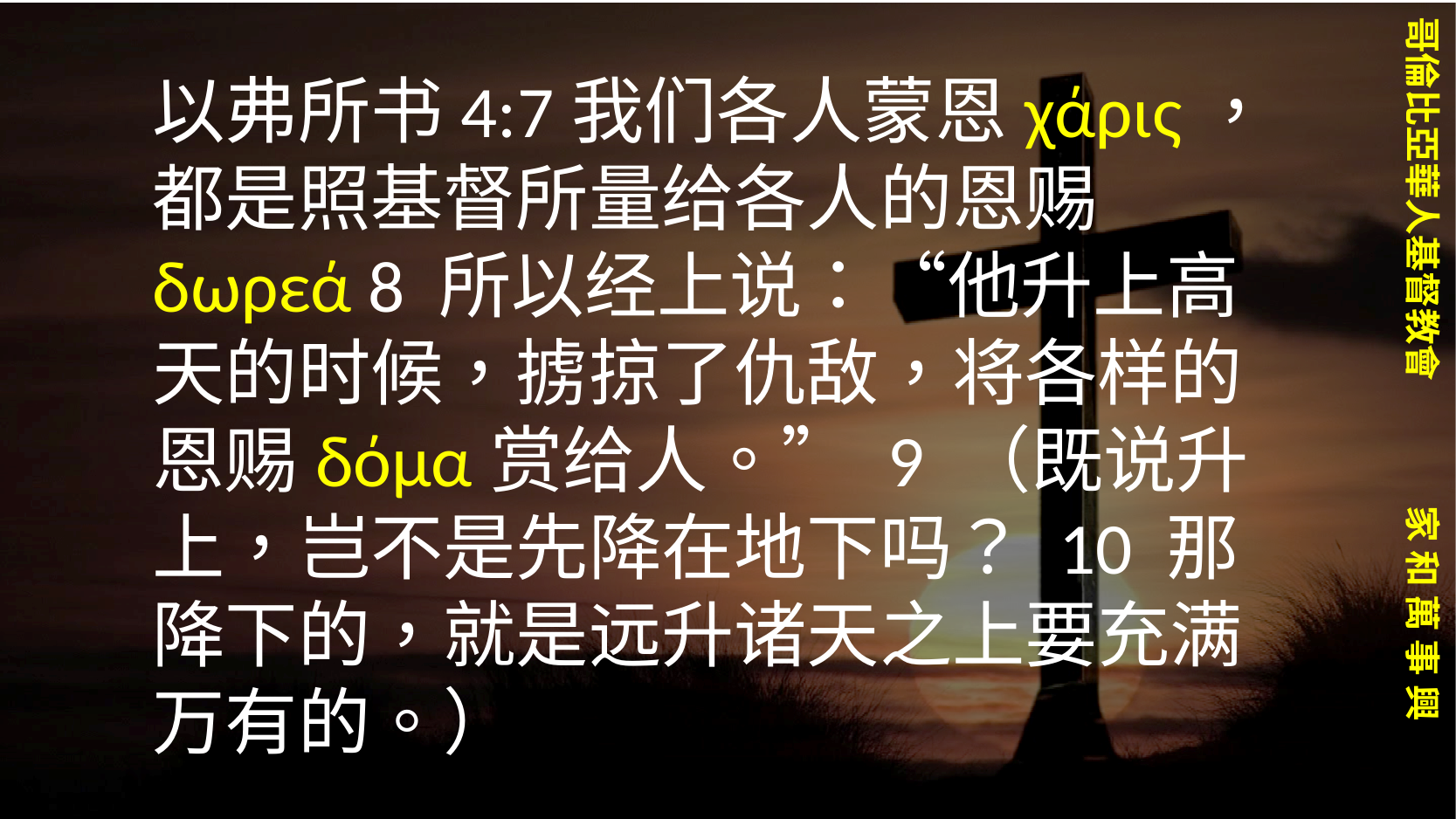

以弗所书4:7我们各人蒙恩χάρις，都是照基督所量给各人的恩赐δωρεά 8 所以经上说：“他升上高天的时候，掳掠了仇敌，将各样的恩赐δόμα赏给人。” 9 （既说升上，岂不是先降在地下吗？ 10 那降下的，就是远升诸天之上要充满万有的。）